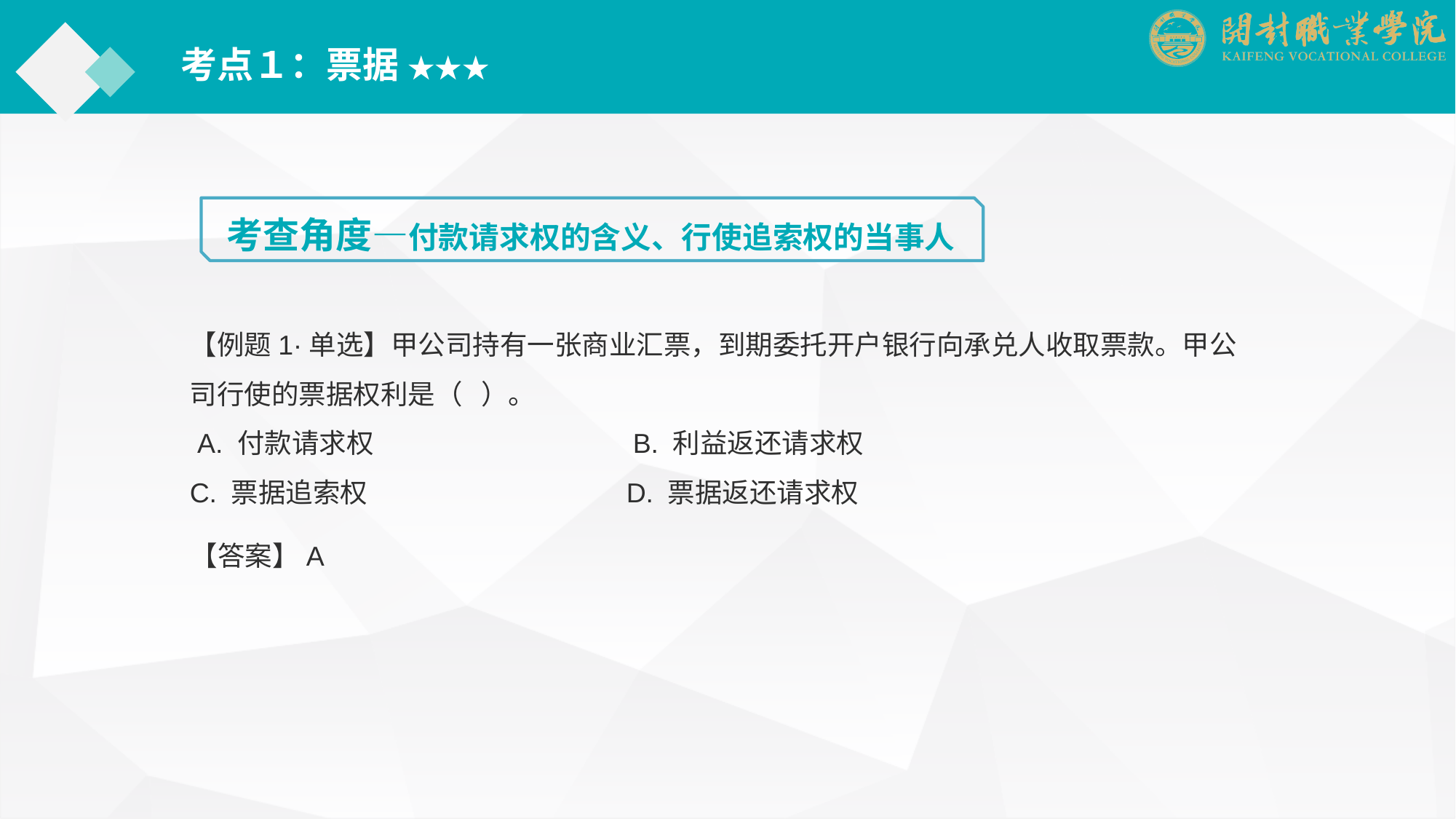

考点１：票据 ★★★

考查角度—付款请求权的含义、行使追索权的当事人
【例题1·单选】甲公司持有一张商业汇票，到期委托开户银行向承兑人收取票款。甲公司行使的票据权利是（   ）。
 A. 付款请求权		　　　　B. 利益返还请求权
C. 票据追索权			D. 票据返还请求权
【答案】A